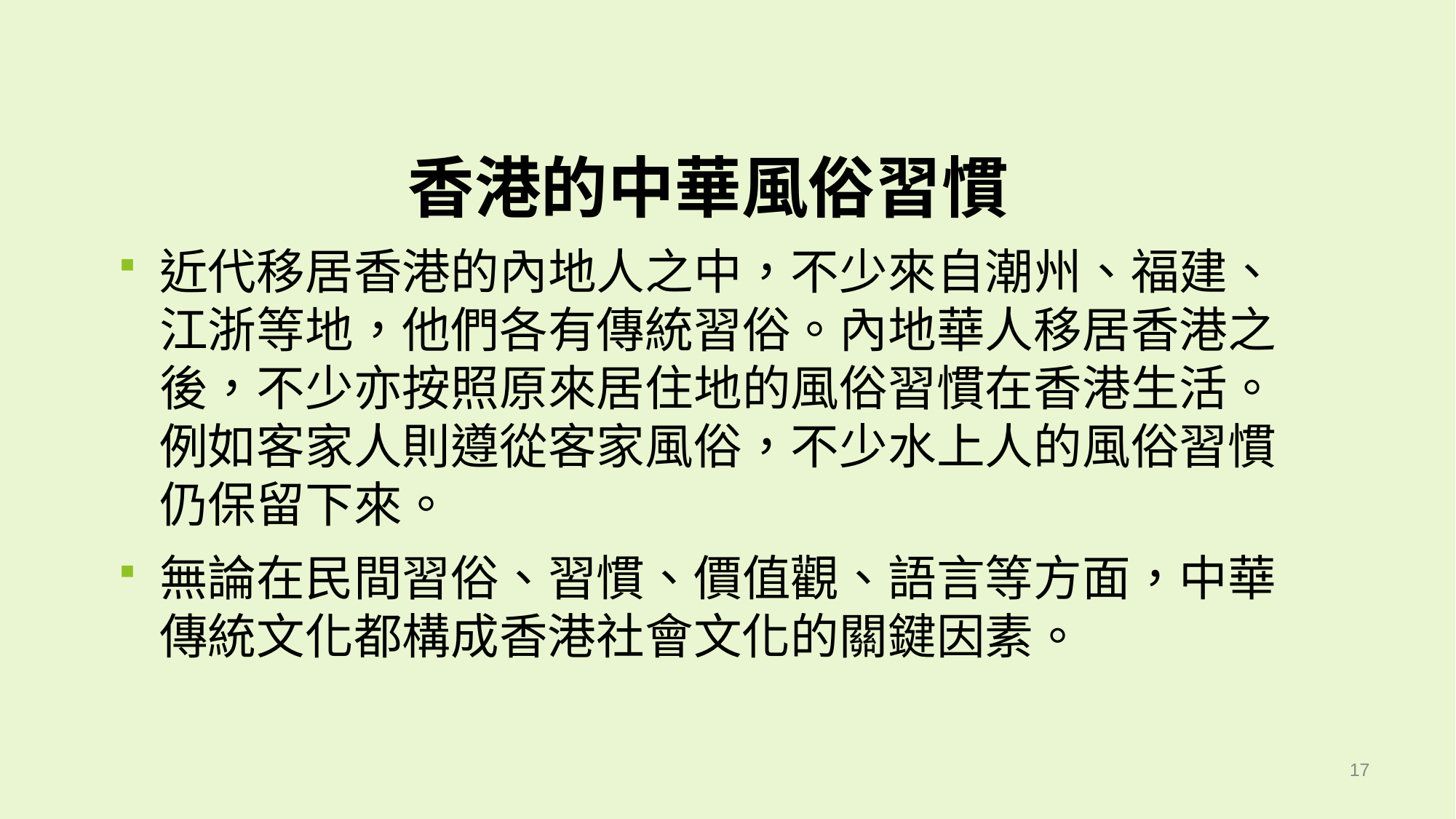

香港的中華風俗習慣
近代移居香港的內地人之中，不少來自潮州、福建、江浙等地，他們各有傳統習俗。內地華人移居香港之後，不少亦按照原來居住地的風俗習慣在香港生活。例如客家人則遵從客家風俗，不少水上人的風俗習慣仍保留下來。
無論在民間習俗、習慣、價值觀、語言等方面，中華傳統文化都構成香港社會文化的關鍵因素。
17